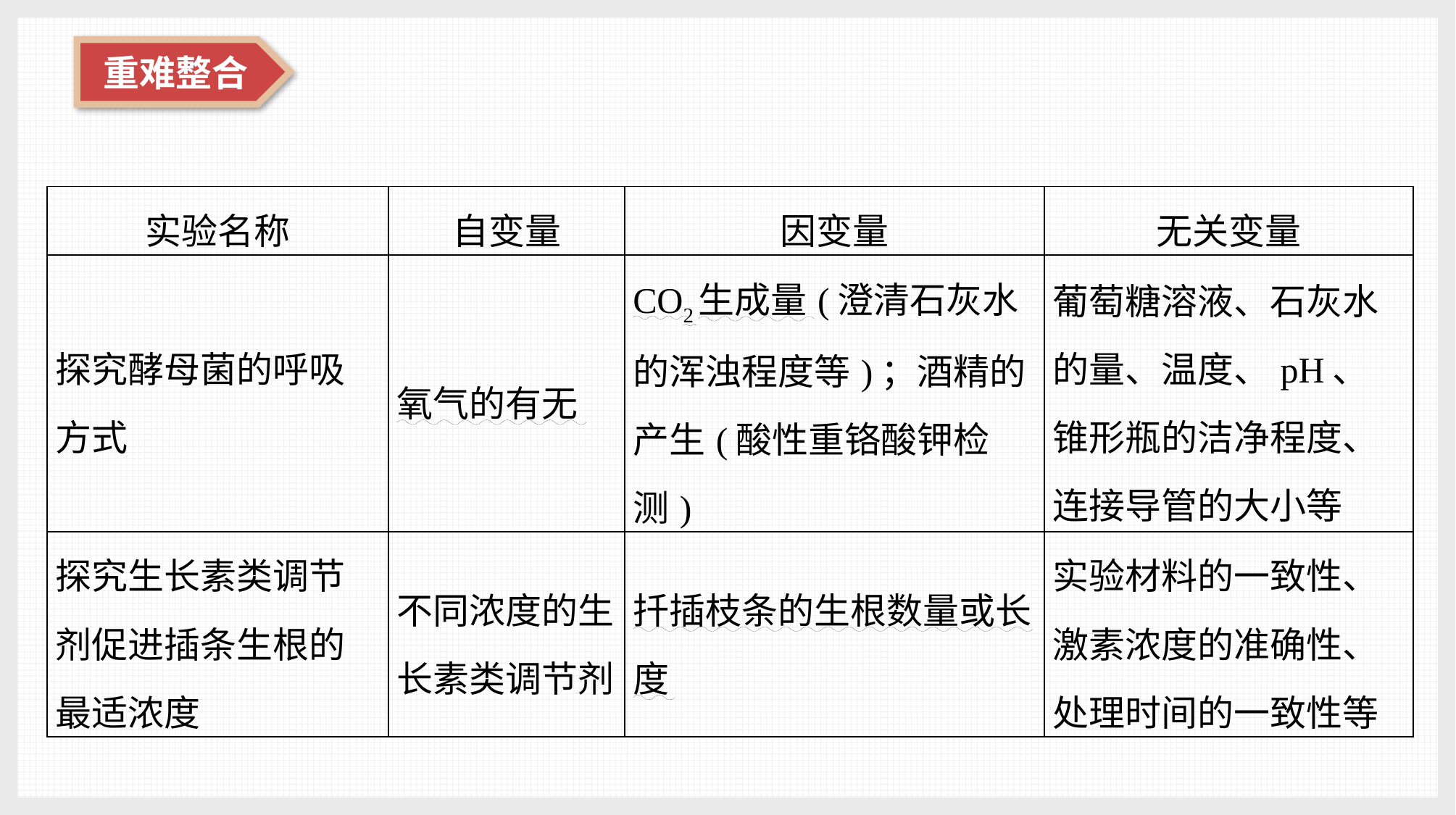

| 实验名称 | 自变量 | 因变量 | 无关变量 |
| --- | --- | --- | --- |
| 探究酵母菌的呼吸方式 | 氧气的有无 | CO2生成量(澄清石灰水的浑浊程度等)；酒精的产生(酸性重铬酸钾检测) | 葡萄糖溶液、石灰水的量、温度、pH、锥形瓶的洁净程度、连接导管的大小等 |
| 探究生长素类调节剂促进插条生根的最适浓度 | 不同浓度的生长素类调节剂 | 扦插枝条的生根数量或长度 | 实验材料的一致性、激素浓度的准确性、处理时间的一致性等 |